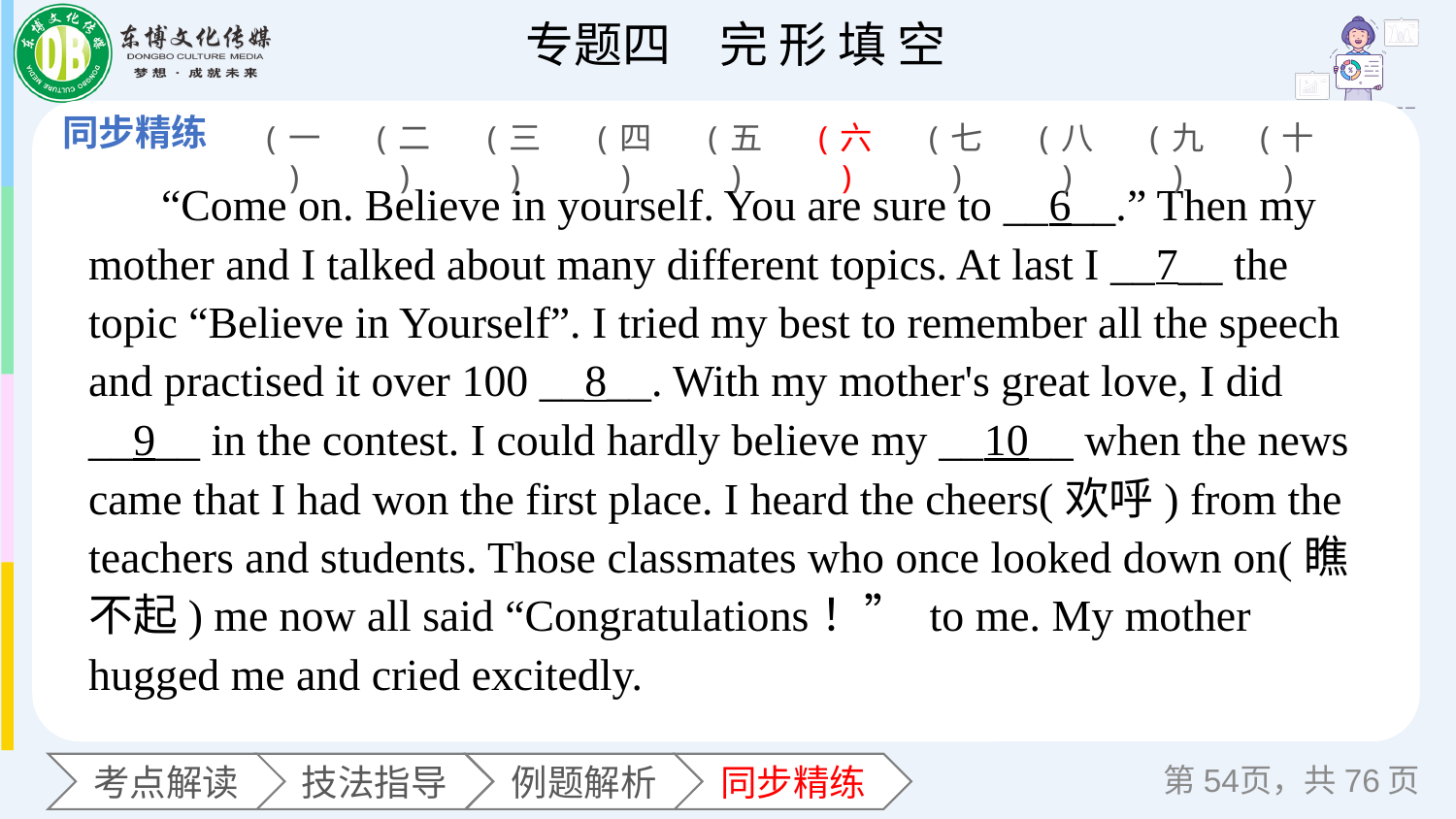

(一)
(二)
(三)
(四)
(五)
(六)
(七)
(八)
(九)
(十)
“Come on. Believe in yourself. You are sure to __6__.” Then my mother and I talked about many different topics. At last I __7__ the topic “Believe in Yourself”. I tried my best to remember all the speech and practised it over 100 __8__. With my mother's great love, I did __9__ in the contest. I could hardly believe my __10__ when the news came that I had won the first place. I heard the cheers(欢呼) from the teachers and students. Those classmates who once looked down on(瞧不起) me now all said “Congratulations！” to me. My mother hugged me and cried excitedly.
第54页，共76页